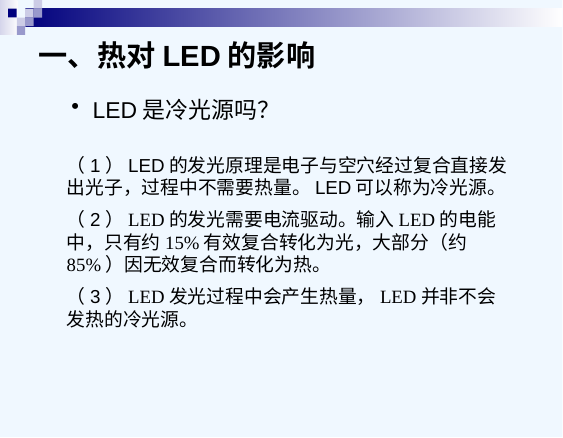

一、热对LED的影响
LED是冷光源吗？
（1）LED的发光原理是电子与空穴经过复合直接发出光子，过程中不需要热量。LED可以称为冷光源。
（2）LED的发光需要电流驱动。输入LED的电能中，只有约15%有效复合转化为光，大部分（约85%）因无效复合而转化为热。
（3）LED发光过程中会产生热量，LED并非不会发热的冷光源。

2